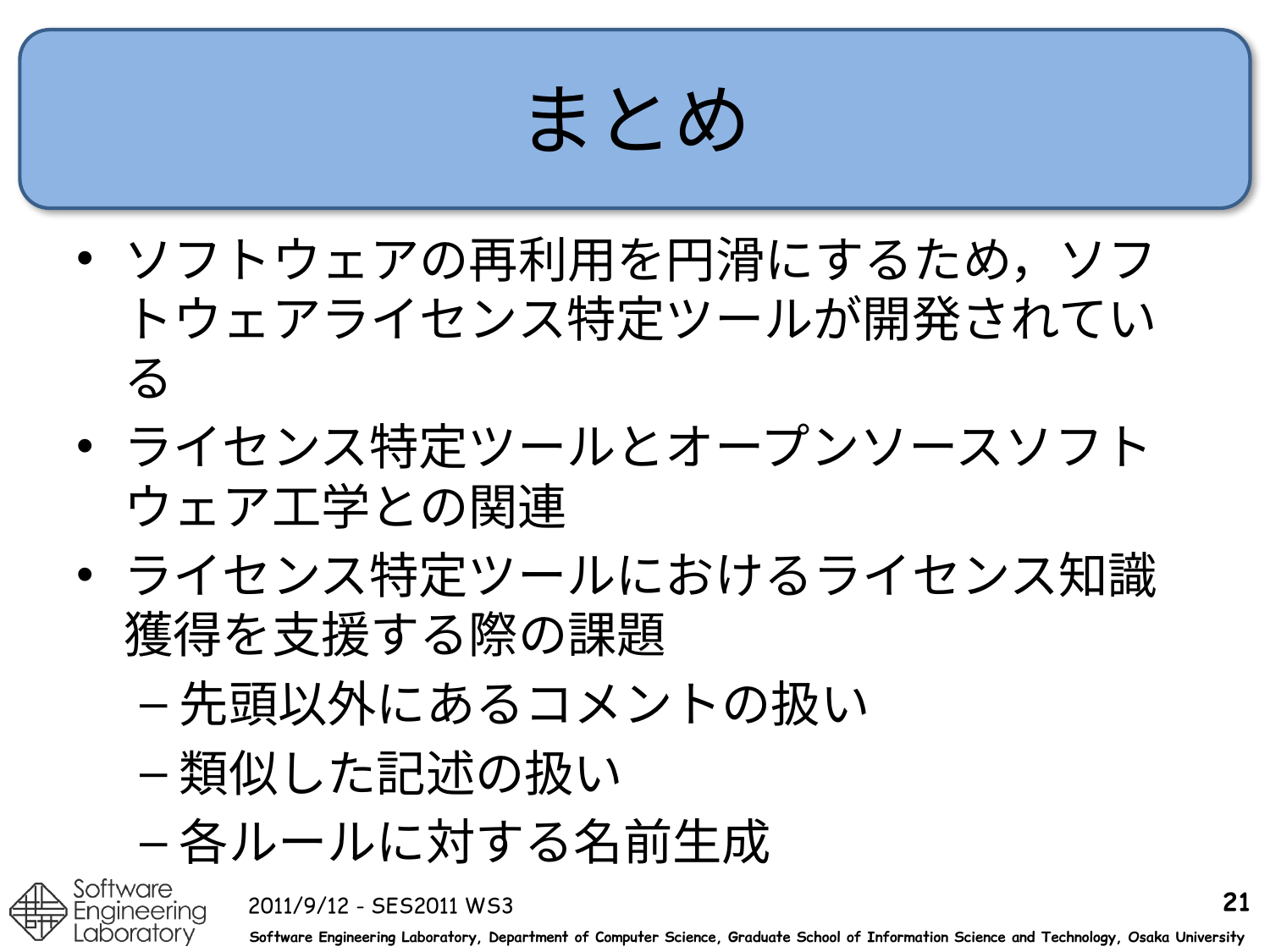

# まとめ
ソフトウェアの再利用を円滑にするため，ソフトウェアライセンス特定ツールが開発されている
ライセンス特定ツールとオープンソースソフトウェア工学との関連
ライセンス特定ツールにおけるライセンス知識獲得を支援する際の課題
先頭以外にあるコメントの扱い
類似した記述の扱い
各ルールに対する名前生成
21
2011/9/12 - SES2011 WS3